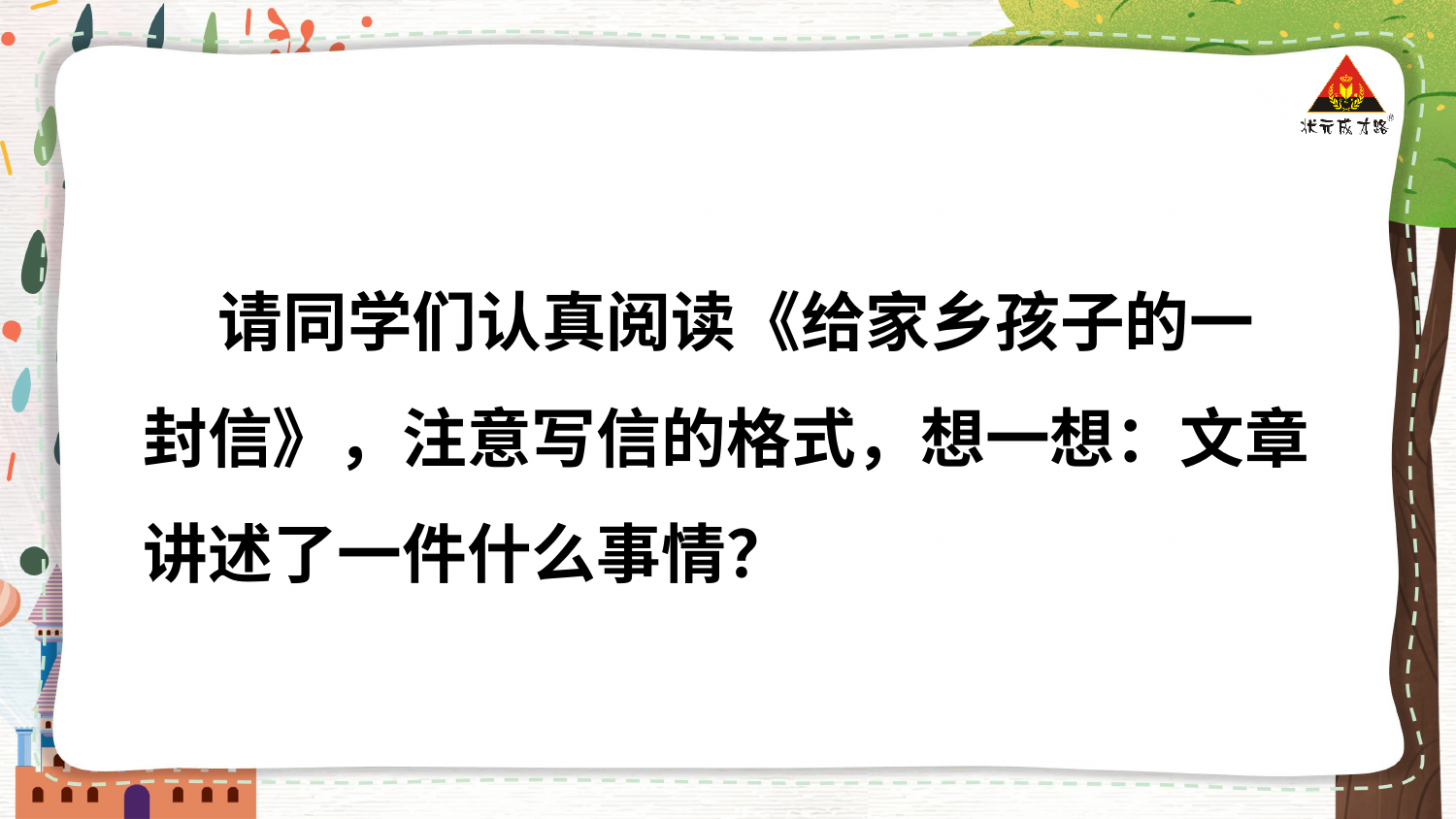

请同学们认真阅读《给家乡孩子的一封信》，注意写信的格式，想一想：文章讲述了一件什么事情？